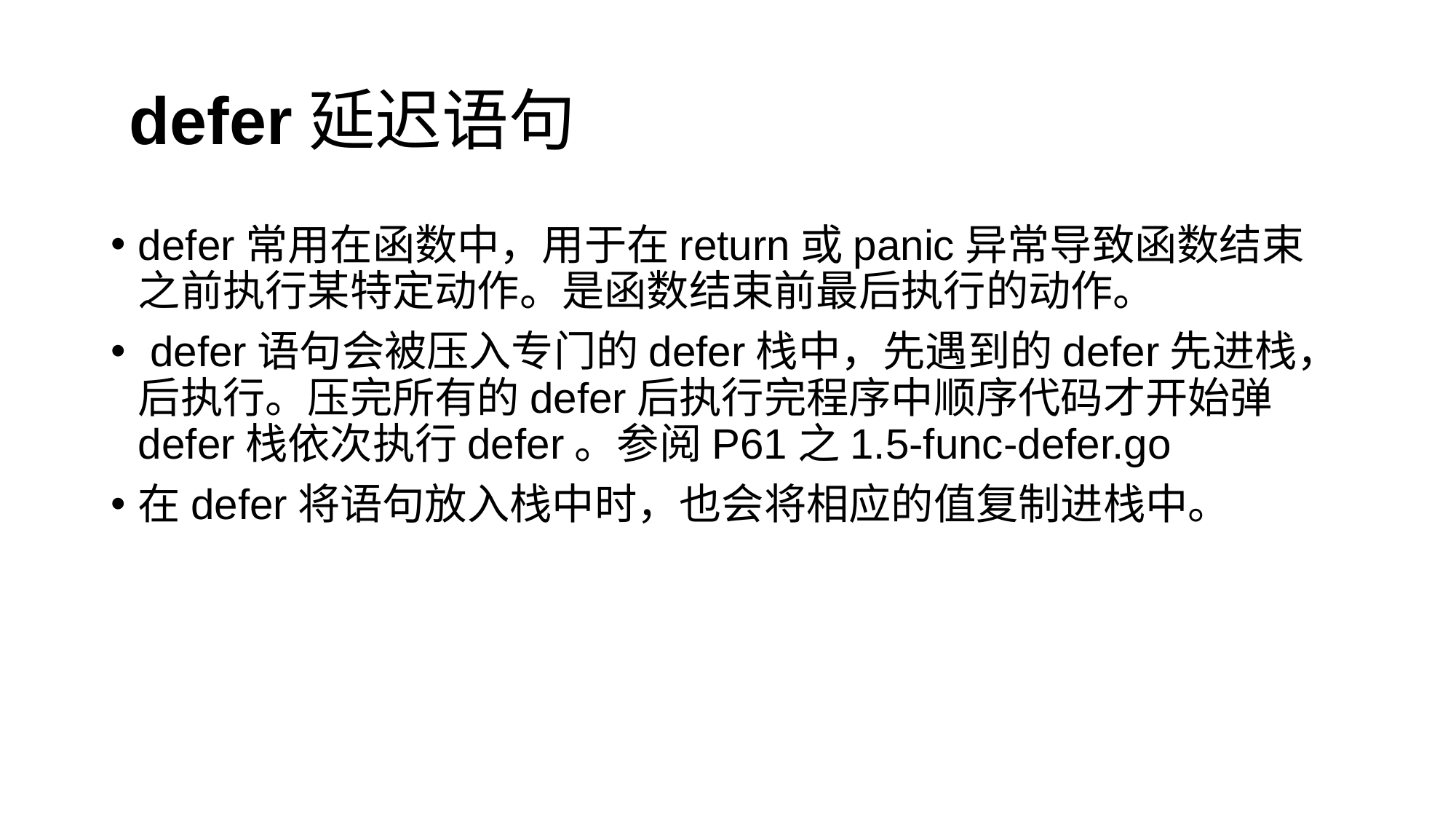

# defer延迟语句
defer常用在函数中，用于在return或panic异常导致函数结束之前执行某特定动作。是函数结束前最后执行的动作。
 defer语句会被压入专门的defer栈中，先遇到的defer先进栈，后执行。压完所有的defer后执行完程序中顺序代码才开始弹defer栈依次执行defer。参阅P61之1.5-func-defer.go
在defer将语句放入栈中时，也会将相应的值复制进栈中。